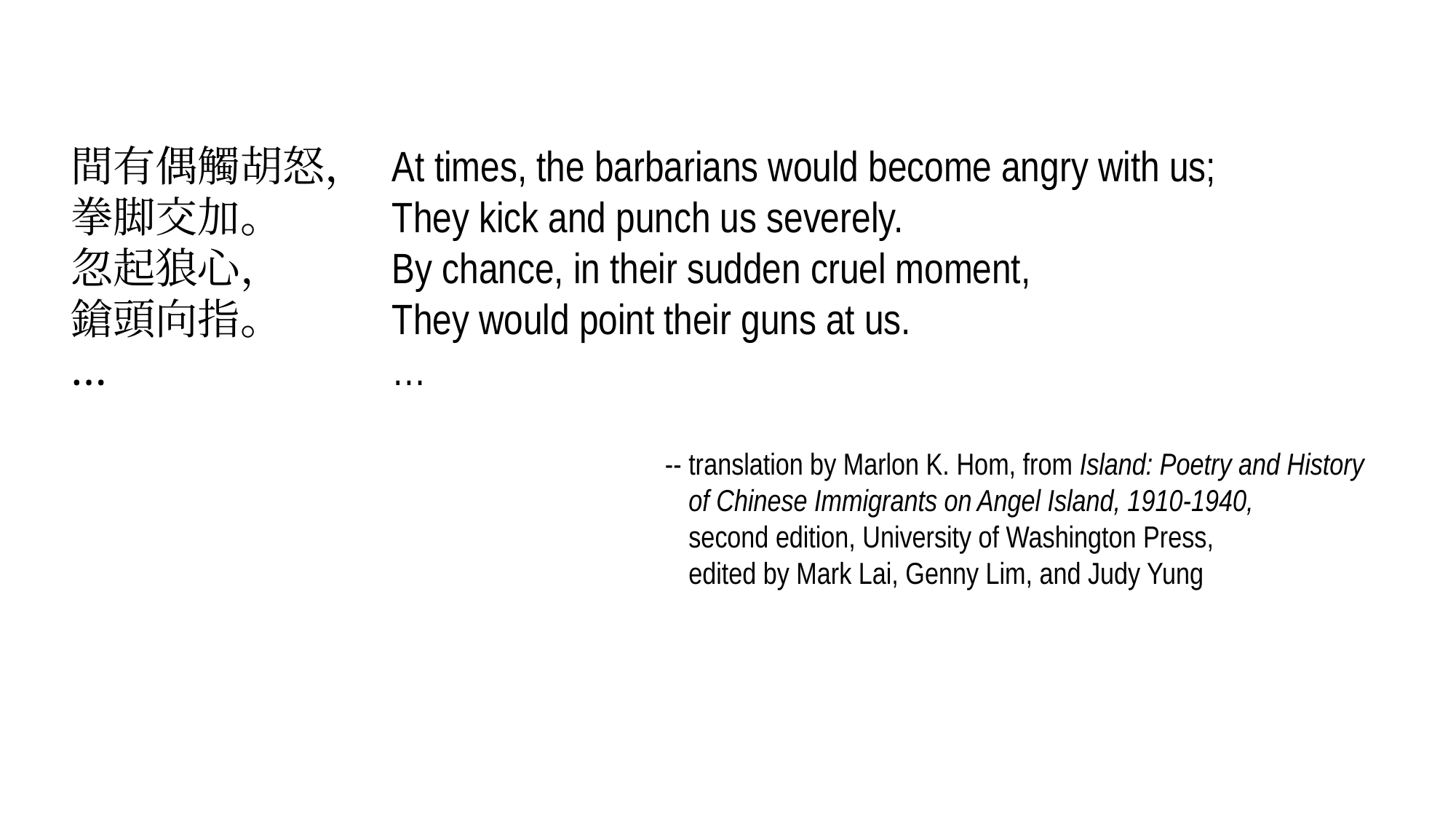

間有偶觸胡怒，
拳脚交加。
忽起狼心，
鎗頭向指。
…
At times, the barbarians would become angry with us;
They kick and punch us severely.
By chance, in their sudden cruel moment,
They would point their guns at us.
…

-- translation by Marlon K. Hom, from Island: Poetry and History
-- of Chinese Immigrants on Angel Island, 1910-1940,
-- second edition, University of Washington Press,
-- edited by Mark Lai, Genny Lim, and Judy Yung